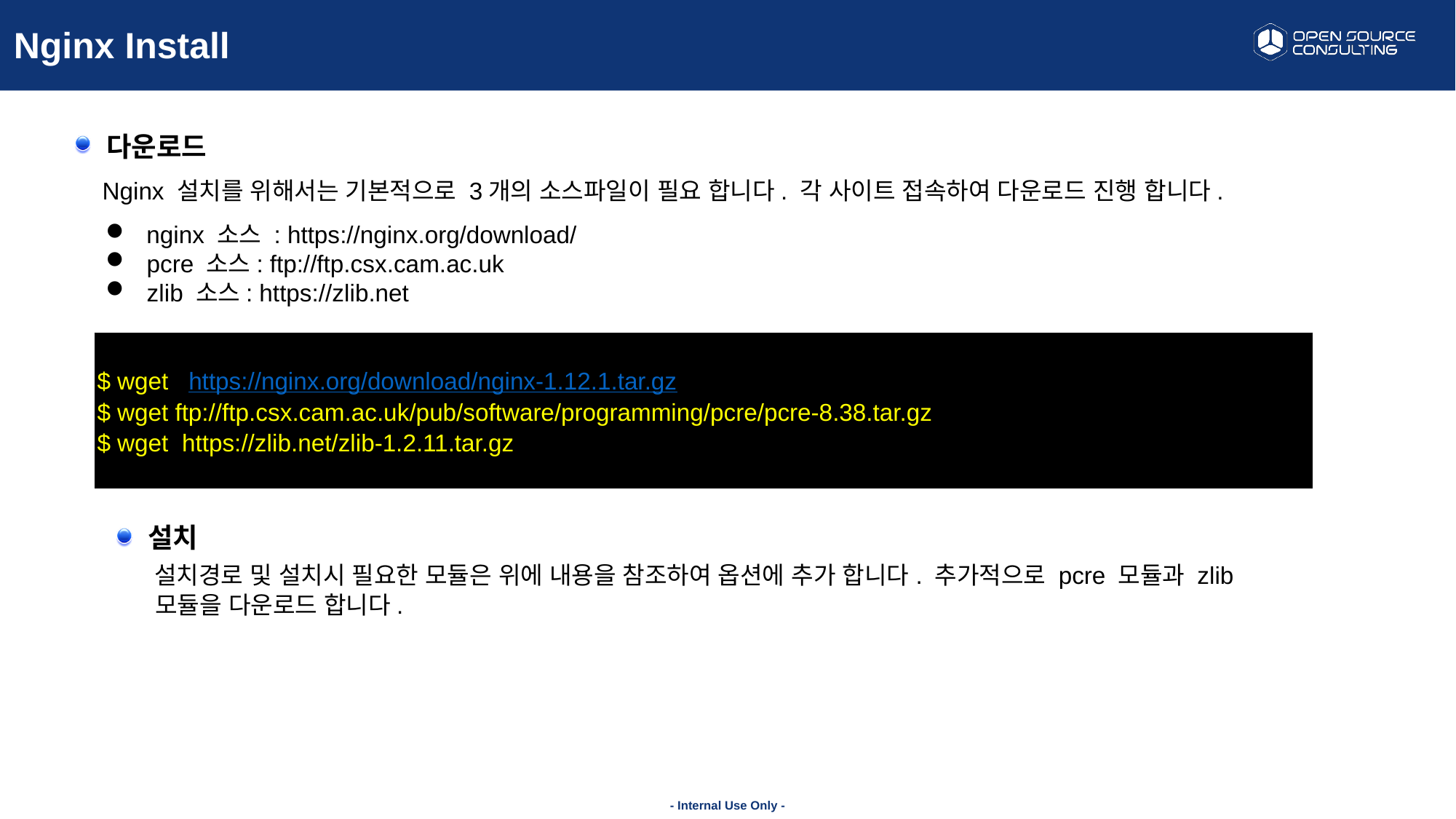

Nginx Install
다운로드
Nginx 설치를 위해서는 기본적으로 3개의 소스파일이 필요 합니다. 각 사이트 접속하여 다운로드 진행 합니다.

 nginx 소스 : https://nginx.org/download/
pcre 소스: ftp://ftp.csx.cam.ac.uk
zlib 소스: https://zlib.net
| $ wget https://nginx.org/download/nginx-1.12.1.tar.gz $ wget ftp://ftp.csx.cam.ac.uk/pub/software/programming/pcre/pcre-8.38.tar.gz $ wget https://zlib.net/zlib-1.2.11.tar.gz |
| --- |
설치
    설치경로 및 설치시 필요한 모듈은 위에 내용을 참조하여 옵션에 추가 합니다. 추가적으로 pcre 모듈과 zlib
     모듈을 다운로드 합니다.